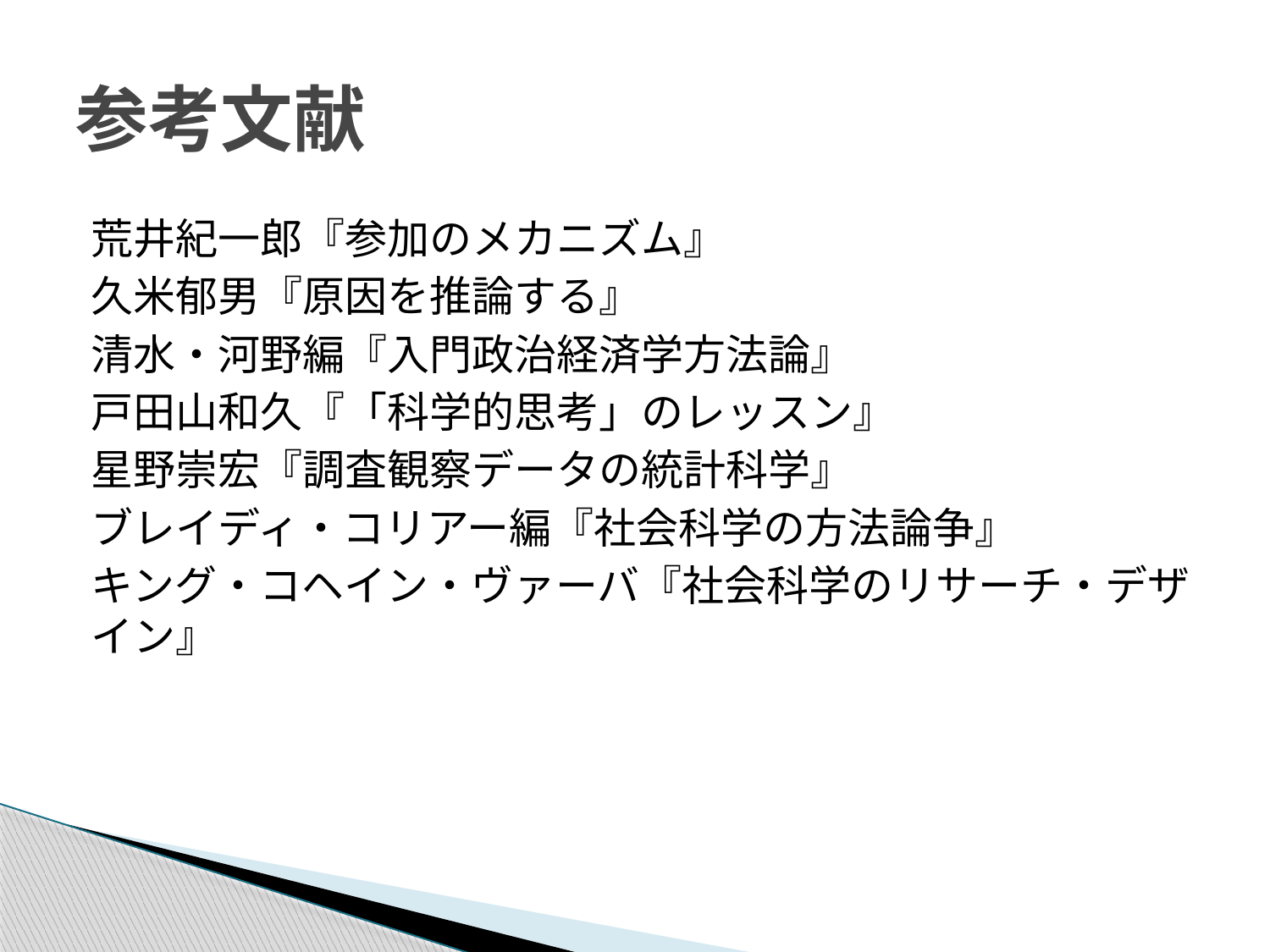

# 参考文献
荒井紀一郎『参加のメカニズム』
久米郁男『原因を推論する』
清水・河野編『入門政治経済学方法論』
戸田山和久『「科学的思考」のレッスン』
星野崇宏『調査観察データの統計科学』
ブレイディ・コリアー編『社会科学の方法論争』
キング・コヘイン・ヴァーバ『社会科学のリサーチ・デザイン』